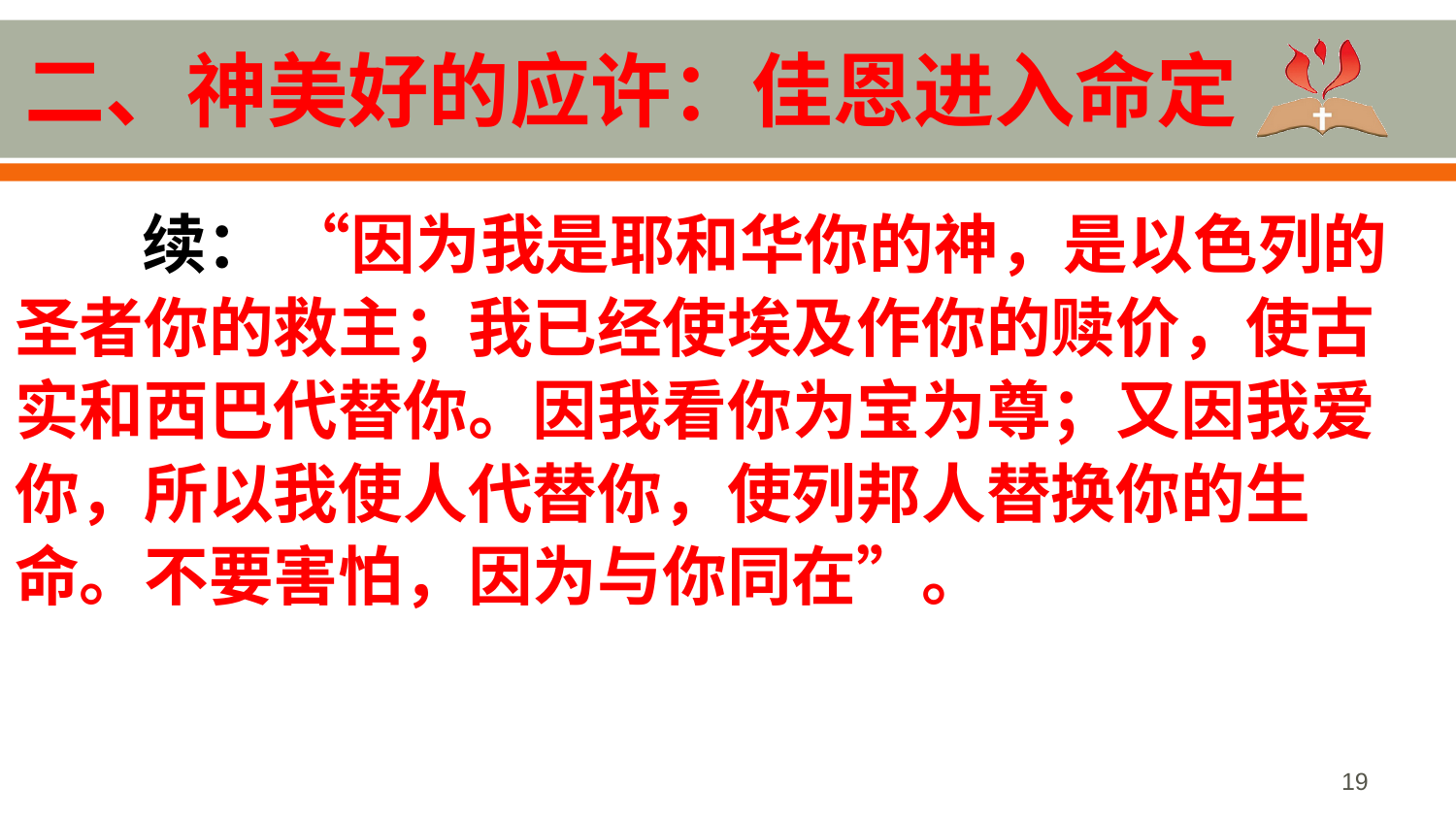

# 二、神美好的应许：佳恩进入命定
续： “因为我是耶和华你的神，是以色列的圣者你的救主；我已经使埃及作你的赎价，使古实和西巴代替你。因我看你为宝为尊；又因我爱你，所以我使人代替你，使列邦人替换你的生命。不要害怕，因为与你同在”。

19